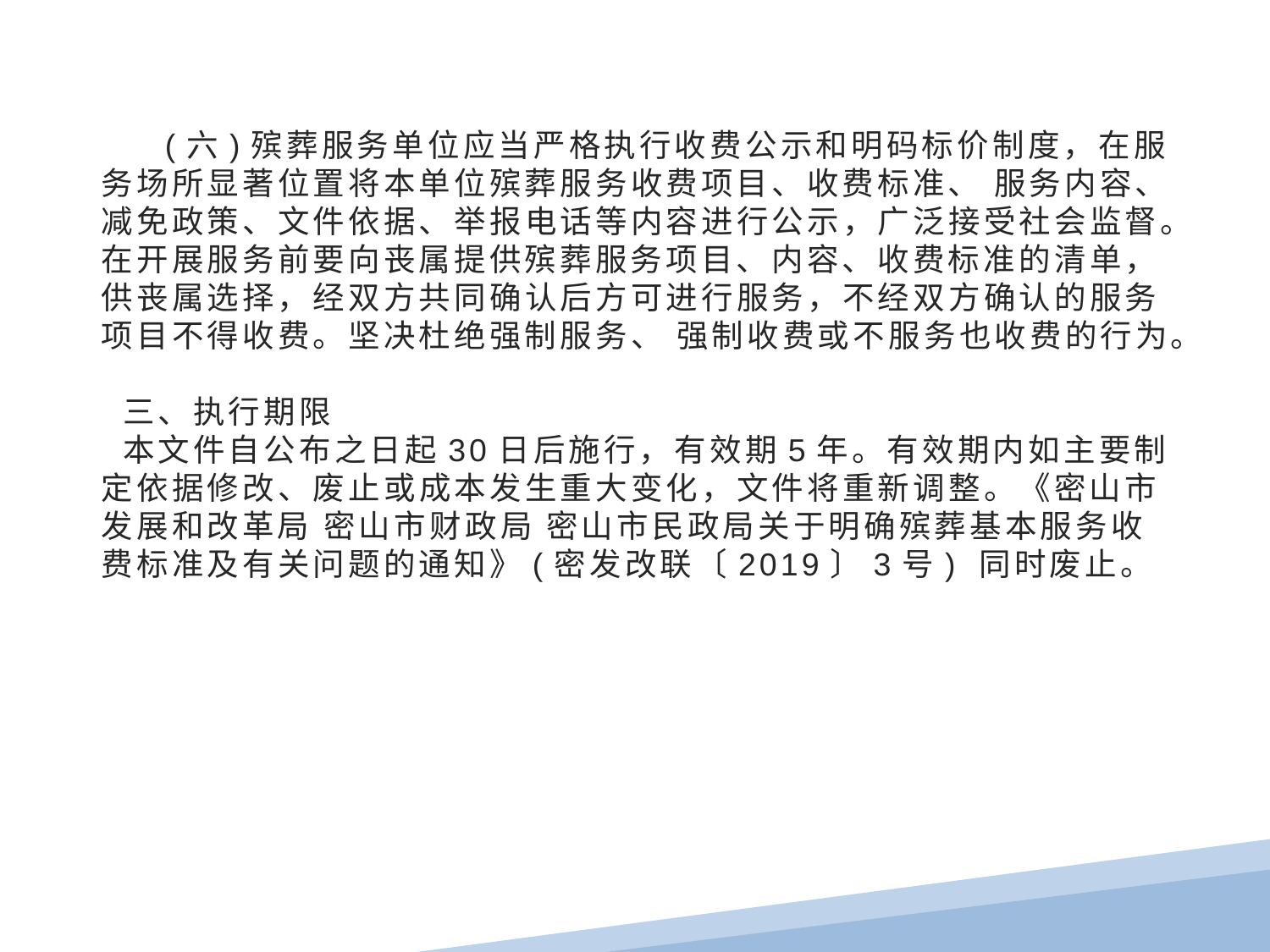

# (六)殡葬服务单位应当严格执行收费公示和明码标价制度，在服务场所显著位置将本单位殡葬服务收费项目、收费标准、 服务内容、减免政策、文件依据、举报电话等内容进行公示，广泛接受社会监督。在开展服务前要向丧属提供殡葬服务项目、内容、收费标准的清单，供丧属选择，经双方共同确认后方可进行服务，不经双方确认的服务项目不得收费。坚决杜绝强制服务、 强制收费或不服务也收费的行为。 三、执行期限 本文件自公布之日起30日后施行，有效期5年。有效期内如主要制定依据修改、废止或成本发生重大变化，文件将重新调整。《密山市发展和改革局 密山市财政局 密山市民政局关于明确殡葬基本服务收费标准及有关问题的通知》(密发改联〔2019〕3号) 同时废止。